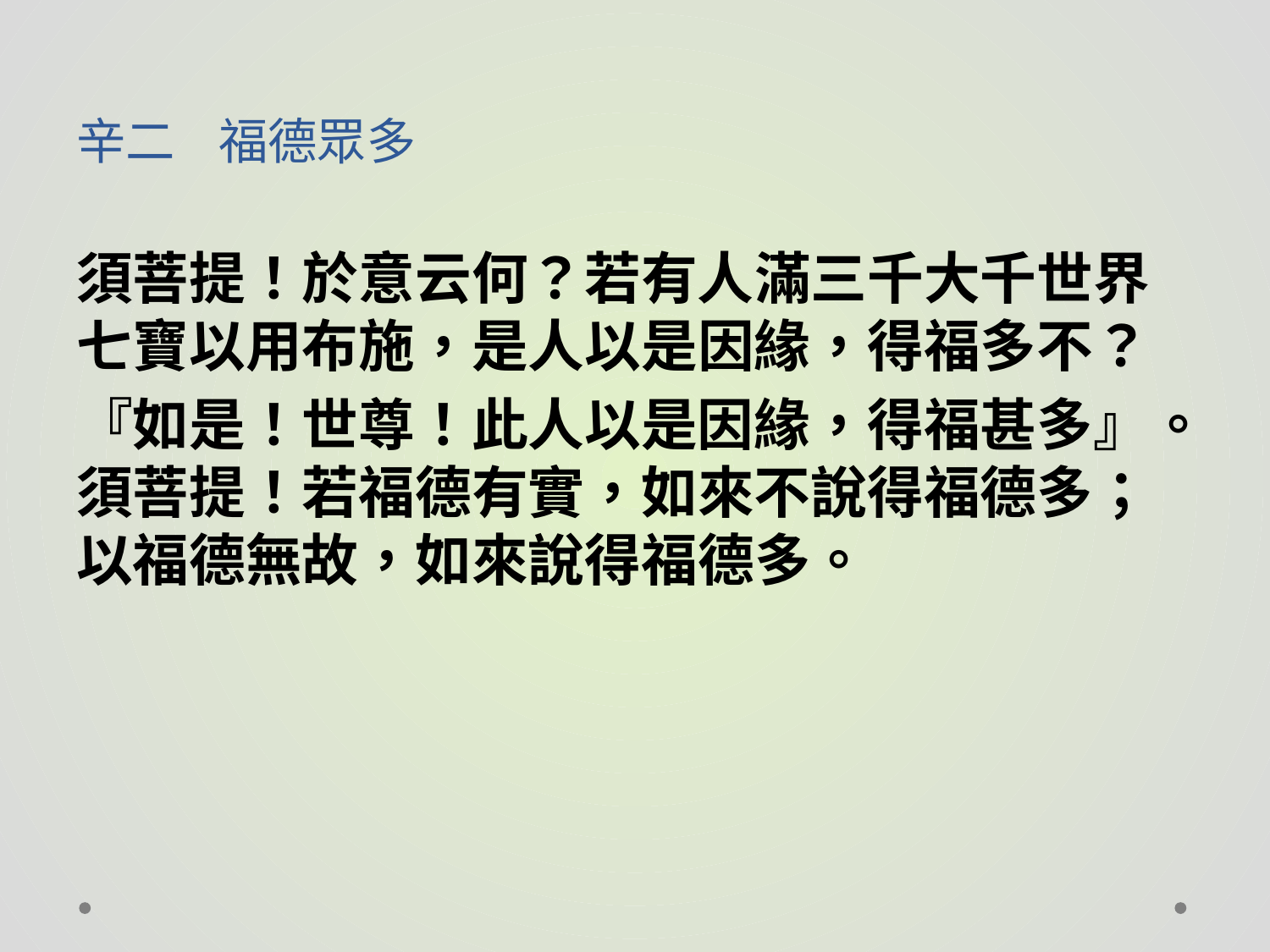

# 辛二    福德眾多
須菩提！於意云何？若有人滿三千大千世界七寶以用布施，是人以是因緣，得福多不？
『如是！世尊！此人以是因緣，得福甚多』。須菩提！若福德有實，如來不說得福德多；以福德無故，如來說得福德多。